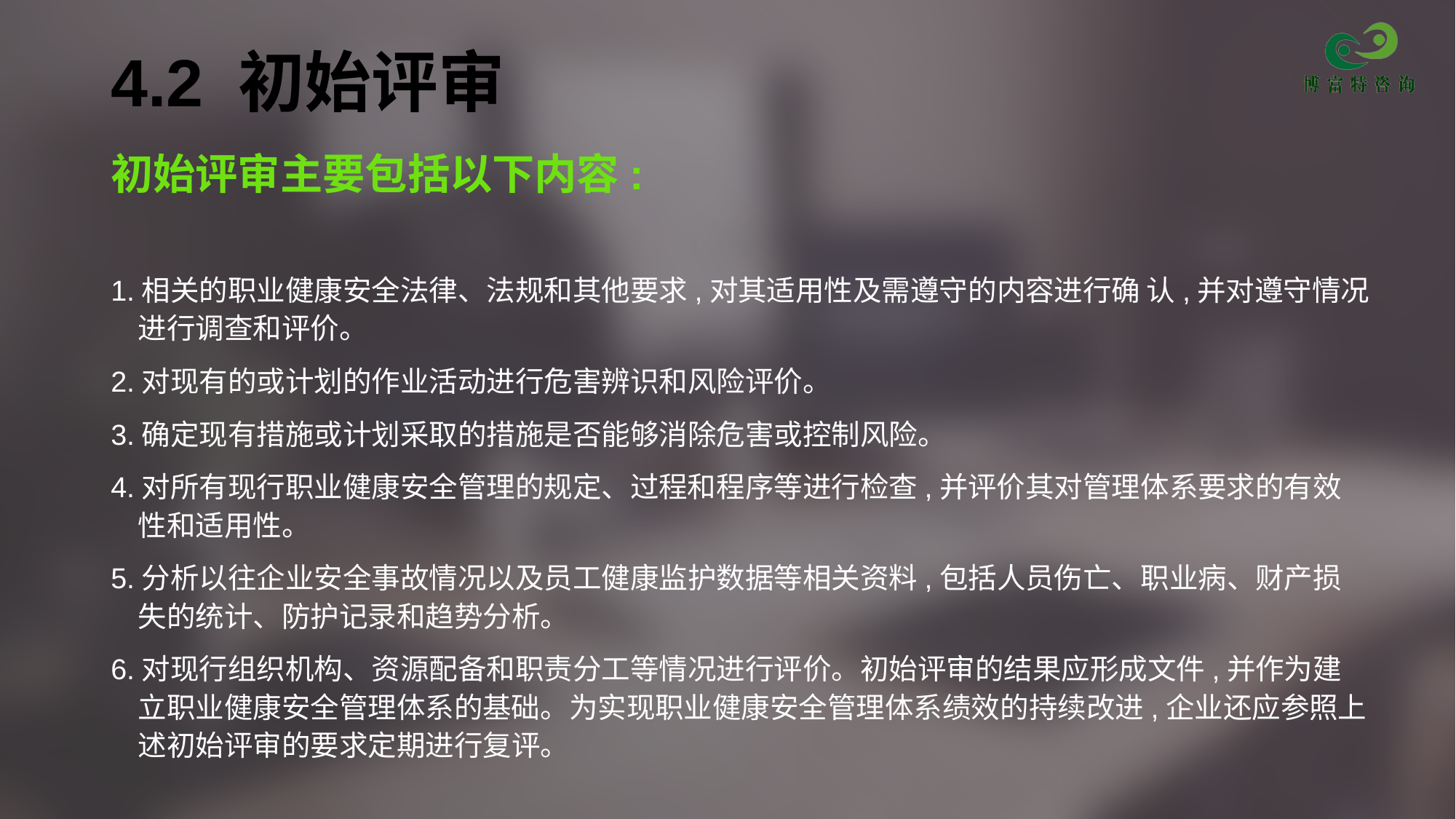

# 4.2 初始评审
初始评审主要包括以下内容:

1.相关的职业健康安全法律、法规和其他要求,对其适用性及需遵守的内容进行确 认,并对遵守情况进行调查和评价。
2.对现有的或计划的作业活动进行危害辨识和风险评价。
3.确定现有措施或计划采取的措施是否能够消除危害或控制风险。
4.对所有现行职业健康安全管理的规定、过程和程序等进行检查,并评价其对管理体系要求的有效性和适用性。
5.分析以往企业安全事故情况以及员工健康监护数据等相关资料,包括人员伤亡、职业病、财产损失的统计、防护记录和趋势分析。
6.对现行组织机构、资源配备和职责分工等情况进行评价。初始评审的结果应形成文件,并作为建立职业健康安全管理体系的基础。为实现职业健康安全管理体系绩效的持续改进,企业还应参照上述初始评审的要求定期进行复评。